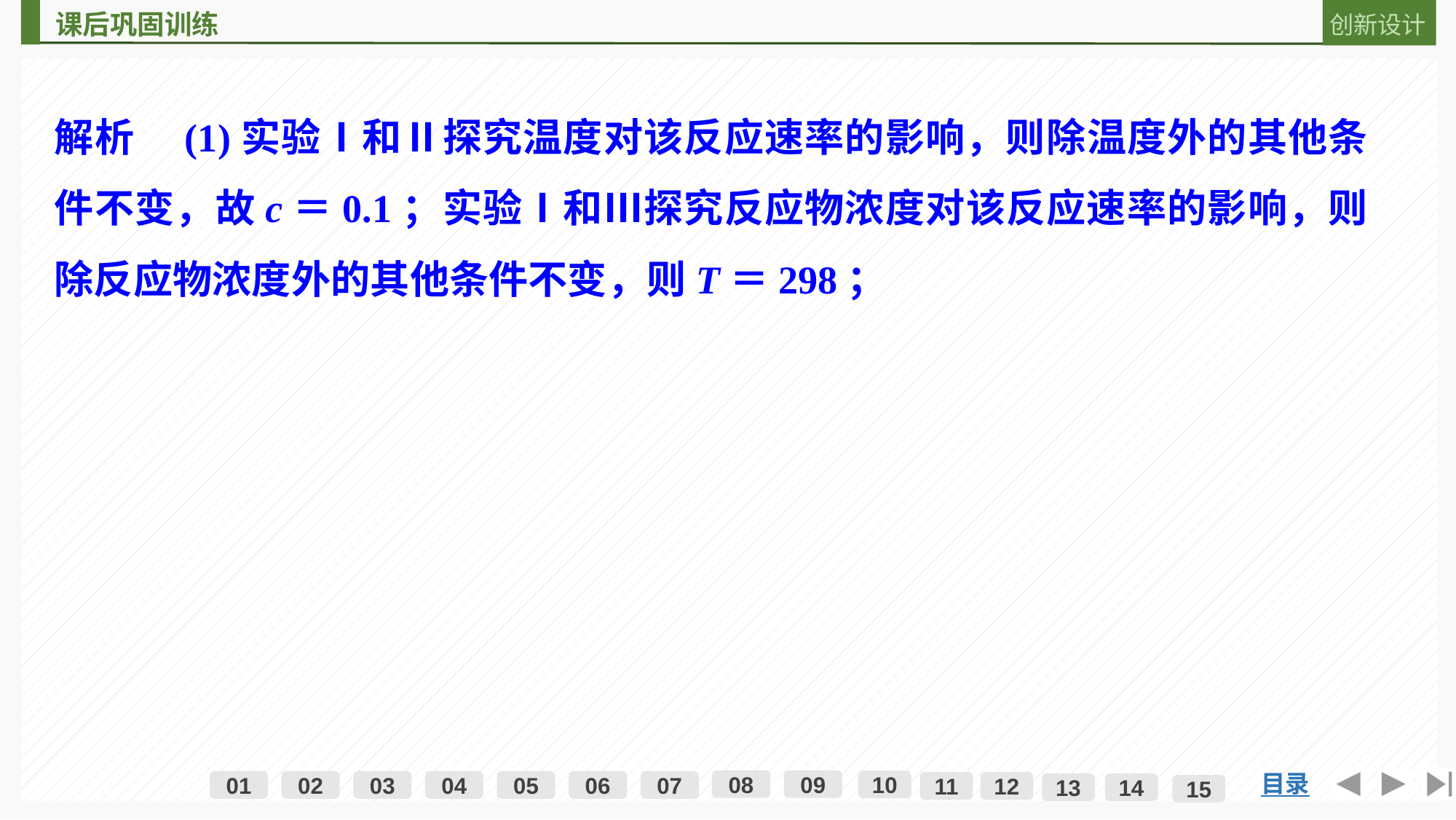

解析　(1)实验Ⅰ和Ⅱ探究温度对该反应速率的影响，则除温度外的其他条件不变，故c＝0.1；实验Ⅰ和Ⅲ探究反应物浓度对该反应速率的影响，则除反应物浓度外的其他条件不变，则T＝298；